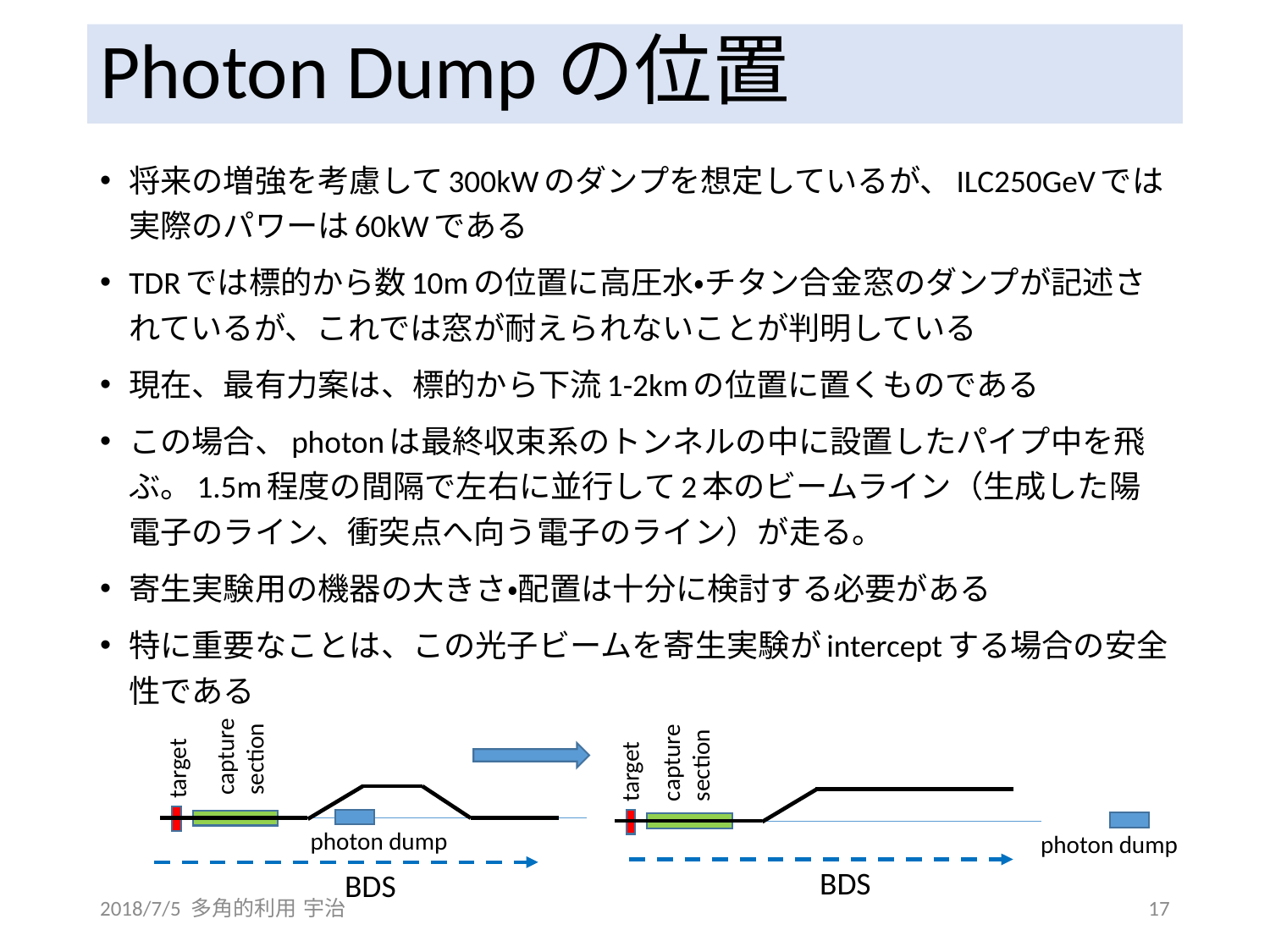

# Photon Dumpの位置
将来の増強を考慮して300kWのダンプを想定しているが、ILC250GeVでは実際のパワーは60kWである
TDRでは標的から数10mの位置に高圧水・チタン合金窓のダンプが記述されているが、これでは窓が耐えられないことが判明している
現在、最有力案は、標的から下流1-2kmの位置に置くものである
この場合、photonは最終収束系のトンネルの中に設置したパイプ中を飛ぶ。1.5m程度の間隔で左右に並行して2本のビームライン（生成した陽電子のライン、衝突点へ向う電子のライン）が走る。
寄生実験用の機器の大きさ・配置は十分に検討する必要がある
特に重要なことは、この光子ビームを寄生実験がinterceptする場合の安全性である
target
capture section

photon dump
BDS
capture section
target

photon dump
BDS

2018/7/5 多角的利用 宇治
17